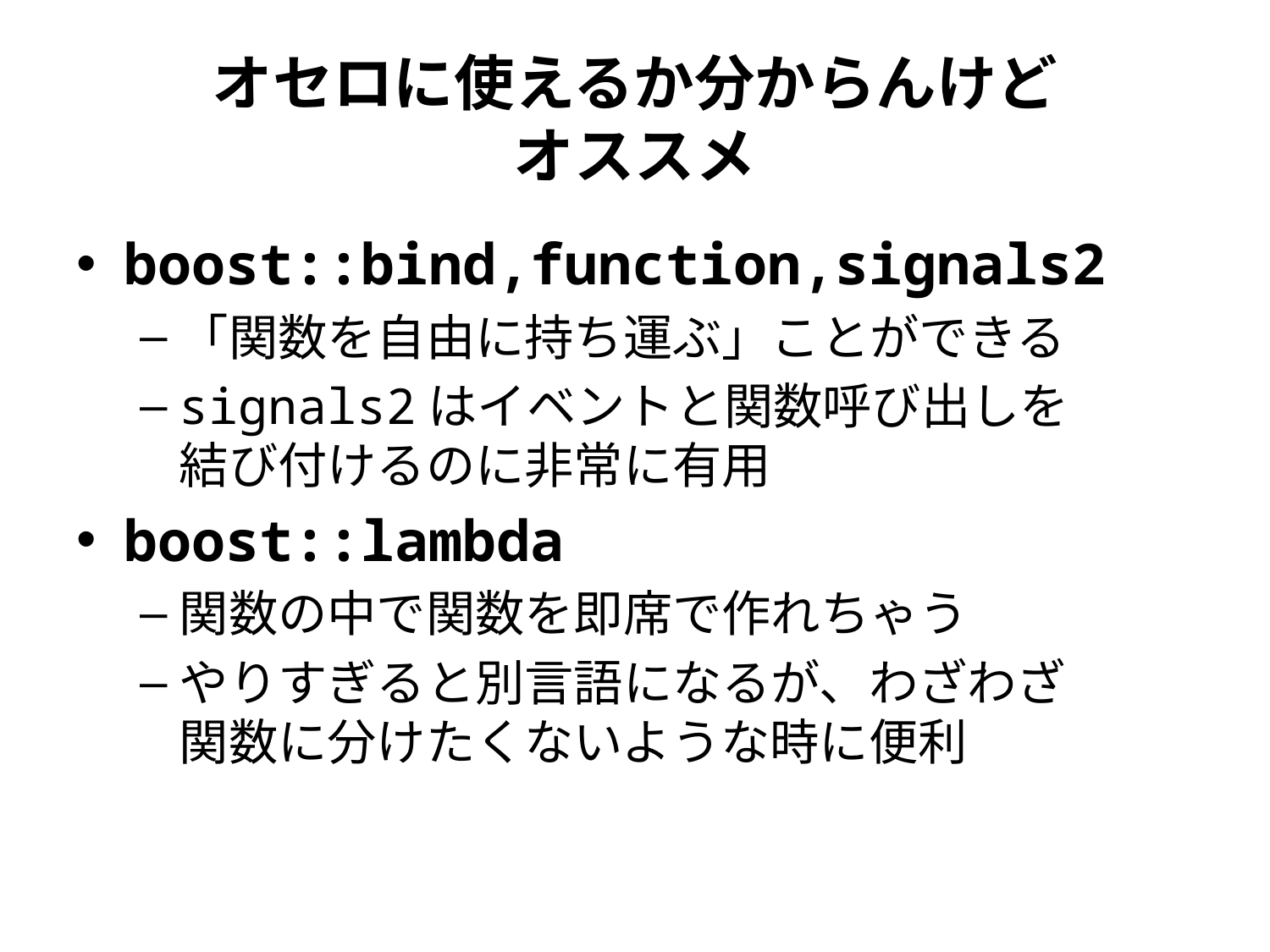

# オセロに使えるか分からんけど オススメ
boost::bind,function,signals2
「関数を自由に持ち運ぶ」ことができる
signals2はイベントと関数呼び出しを
結び付けるのに非常に有用
boost::lambda
関数の中で関数を即席で作れちゃう
やりすぎると別言語になるが、わざわざ
関数に分けたくないような時に便利